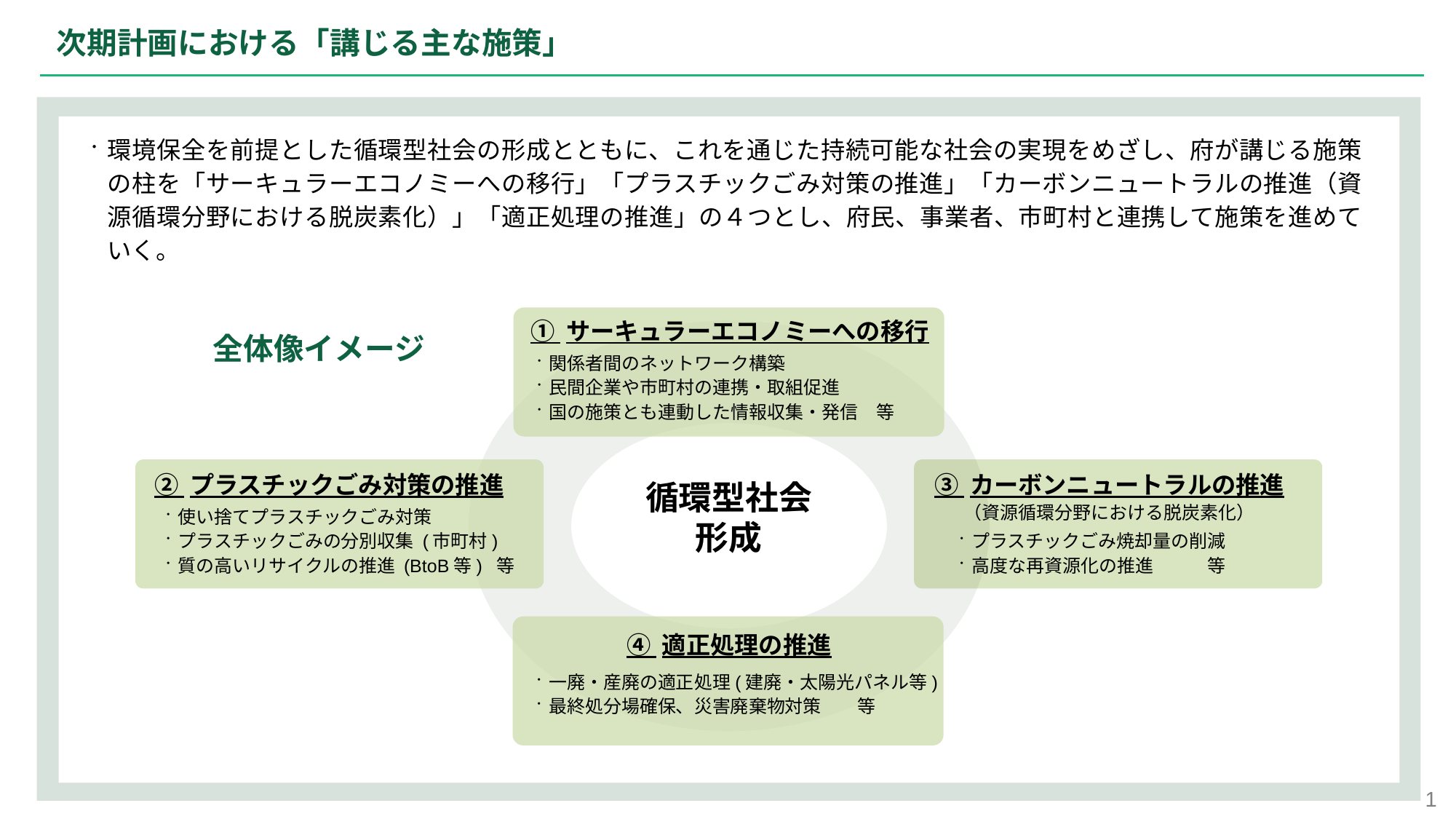

次期計画における「講じる主な施策」

環境保全を前提とした循環型社会の形成とともに、これを通じた持続可能な社会の実現をめざし、府が講じる施策の柱を「サーキュラーエコノミーへの移行」「プラスチックごみ対策の推進」「カーボンニュートラルの推進（資源循環分野における脱炭素化）」「適正処理の推進」の４つとし、府民、事業者、市町村と連携して施策を進めていく。

① サーキュラーエコノミーへの移行
関係者間のネットワーク構築
民間企業や市町村の連携・取組促進
国の施策とも連動した情報収集・発信　等
全体像イメージ

② プラスチックごみ対策の推進
使い捨てプラスチックごみ対策
プラスチックごみの分別収集 (市町村)
質の高いリサイクルの推進 (BtoB等)  等
③ カーボンニュートラルの推進
（資源循環分野における脱炭素化）
プラスチックごみ焼却量の削減
高度な再資源化の推進　　　等
循環型社会
形成

④ 適正処理の推進
一廃・産廃の適正処理(建廃・太陽光パネル等)
最終処分場確保、災害廃棄物対策　　等
1